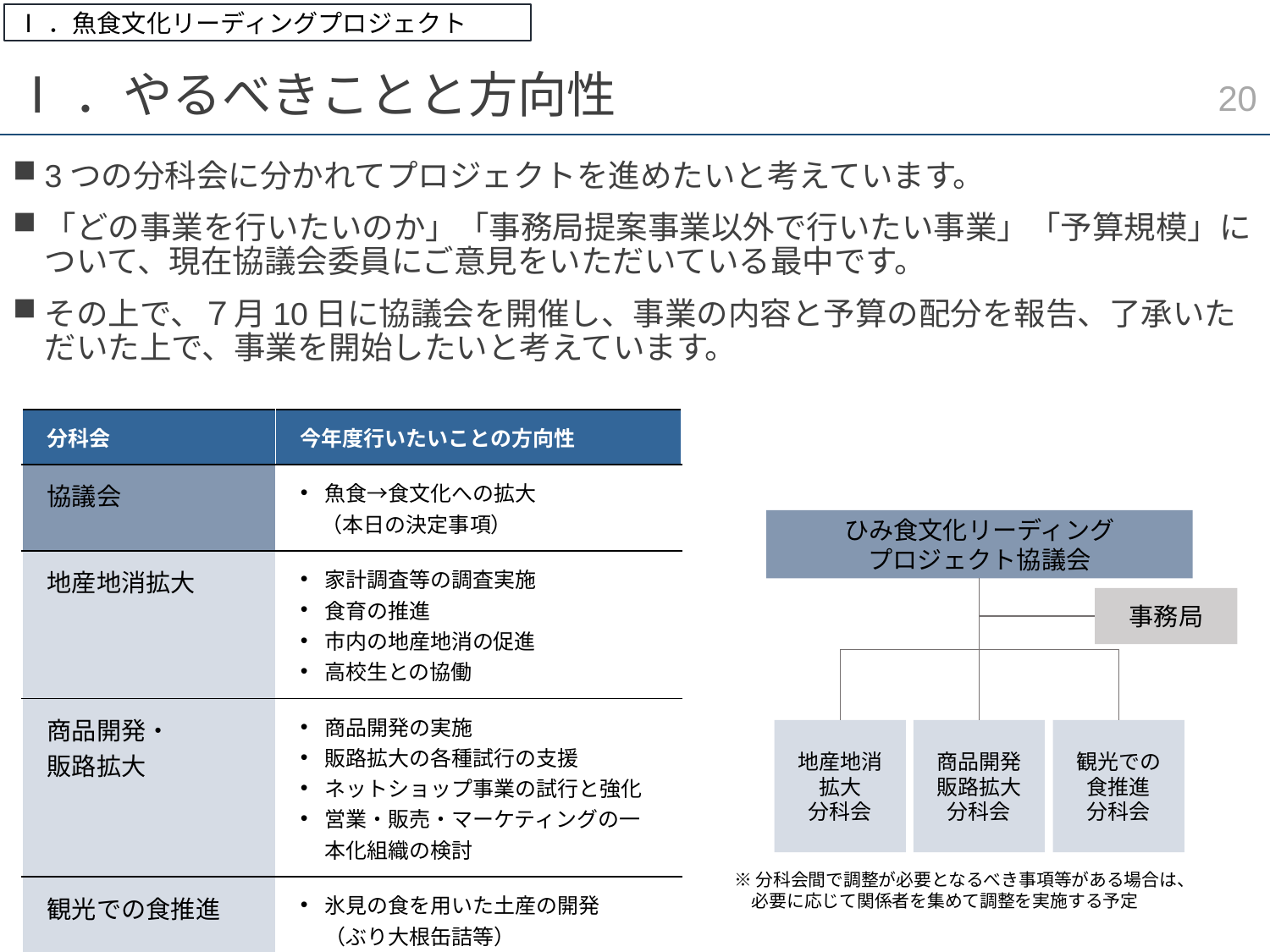

Ⅰ．魚食文化リーディングプロジェクト
20
# Ⅰ．やるべきことと方向性
3つの分科会に分かれてプロジェクトを進めたいと考えています。
「どの事業を行いたいのか」「事務局提案事業以外で行いたい事業」「予算規模」について、現在協議会委員にご意見をいただいている最中です。
その上で、７月10日に協議会を開催し、事業の内容と予算の配分を報告、了承いただいた上で、事業を開始したいと考えています。
| 分科会 | 今年度行いたいことの方向性 |
| --- | --- |
| 協議会 | 魚食→食文化への拡大 　（本日の決定事項） |
| 地産地消拡大 | 家計調査等の調査実施 食育の推進 市内の地産地消の促進 高校生との協働 |
| 商品開発・ 販路拡大 | 商品開発の実施 販路拡大の各種試行の支援 ネットショップ事業の試行と強化 営業・販売・マーケティングの一本化組織の検討 |
| 観光での食推進 | 氷見の食を用いた土産の開発 （ぶり大根缶詰等） 観光消費キャンペーン |
ひみ食文化リーディング
プロジェクト協議会
事務局
地産地消
拡大
分科会
商品開発
販路拡大
分科会
観光での
食推進
分科会
※分科会間で調整が必要となるべき事項等がある場合は、
　必要に応じて関係者を集めて調整を実施する予定